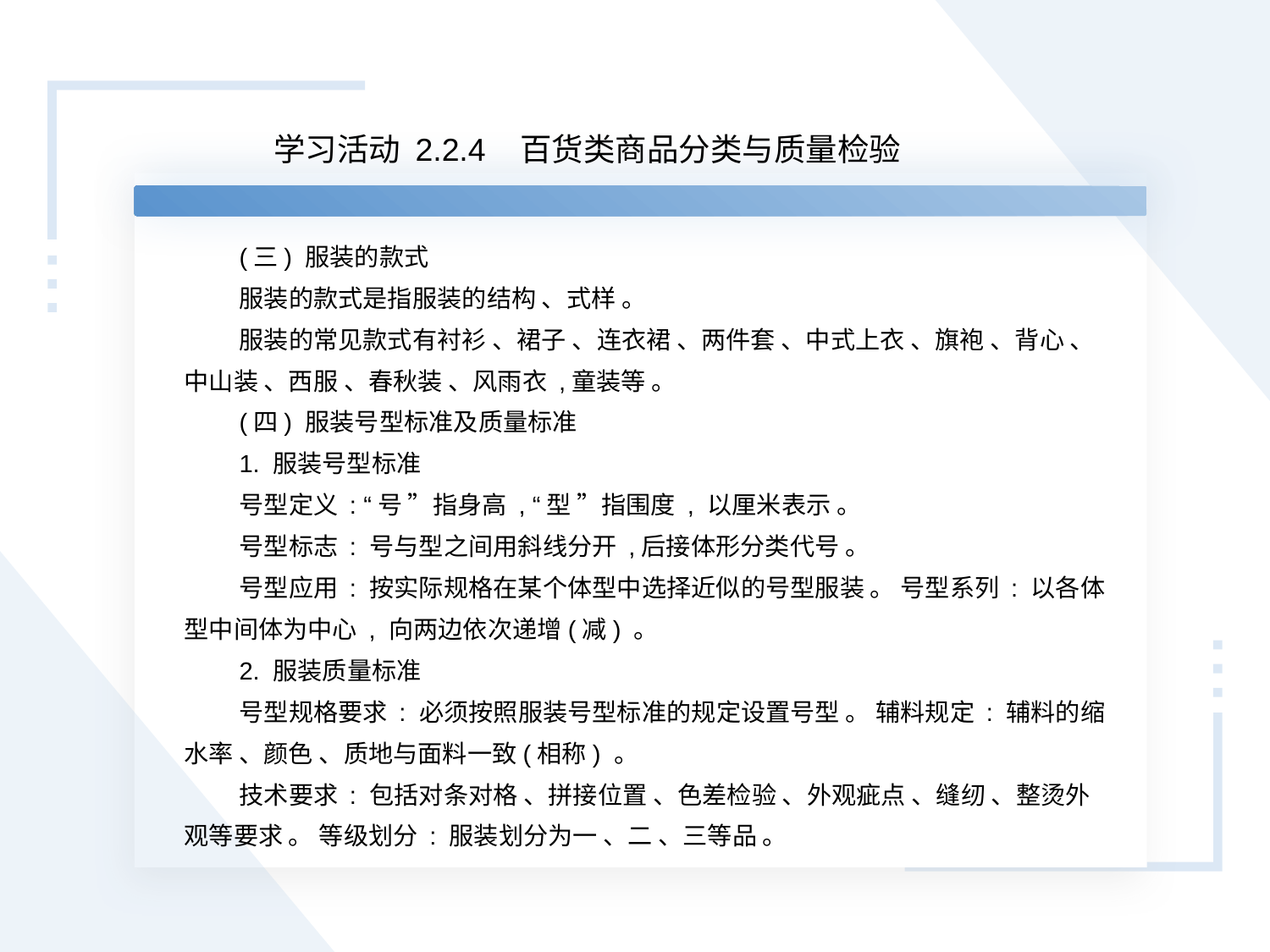

学习活动 2.2.4   百货类商品分类与质量检验

(三) 服装的款式
服装的款式是指服装的结构 、式样 。
服装的常见款式有衬衫 、裙子 、连衣裙 、两件套 、中式上衣 、旗袍 、背心 、中山装 、西服 、春秋装 、风雨衣 ,童装等 。
(四) 服装号型标准及质量标准
1. 服装号型标准
号型定义 : “号 ”指身高 , “型 ”指围度 , 以厘米表示 。
号型标志 : 号与型之间用斜线分开 ,后接体形分类代号 。
号型应用 : 按实际规格在某个体型中选择近似的号型服装 。 号型系列 : 以各体型中间体为中心 , 向两边依次递增(减) 。
2. 服装质量标准
号型规格要求 : 必须按照服装号型标准的规定设置号型 。 辅料规定 : 辅料的缩水率 、颜色 、质地与面料一致(相称) 。
技术要求 : 包括对条对格 、拼接位置 、色差检验 、外观疵点 、缝纫 、整烫外观等要求 。 等级划分 : 服装划分为一 、二 、三等品 。